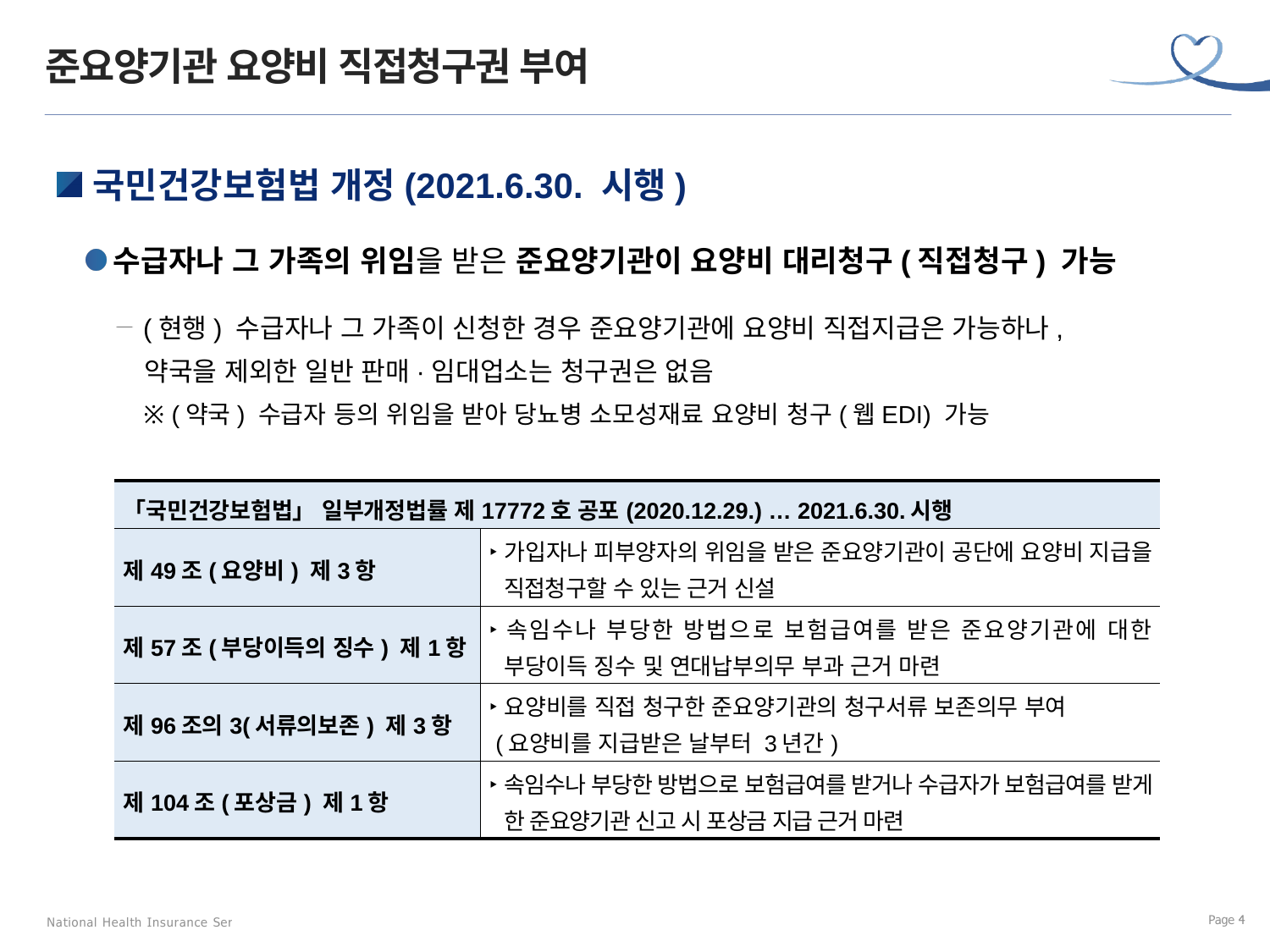

준요양기관 요양비 직접청구권 부여
국민건강보험법 개정(2021.6.30. 시행)
수급자나 그 가족의 위임을 받은 준요양기관이 요양비 대리청구(직접청구) 가능

 (현행) 수급자나 그 가족이 신청한 경우 준요양기관에 요양비 직접지급은 가능하나,
   약국을 제외한 일반 판매·임대업소는 청구권은 없음
    ※ (약국) 수급자 등의 위임을 받아 당뇨병 소모성재료 요양비 청구(웹EDI) 가능

| 「국민건강보험법」 일부개정법률 제17772호 공포(2020.12.29.) … 2021.6.30.시행 |  |
| --- | --- |
| 제49조(요양비) 제3항 | ‣가입자나 피부양자의 위임을 받은 준요양기관이 공단에 요양비 지급을 직접청구할 수 있는 근거 신설 |
| 제57조(부당이득의 징수) 제1항 | ‣속임수나 부당한 방법으로 보험급여를 받은 준요양기관에 대한 부당이득 징수 및 연대납부의무 부과 근거 마련 |
| 제96조의3(서류의보존) 제3항 | ‣요양비를 직접 청구한 준요양기관의 청구서류 보존의무 부여 (요양비를 지급받은 날부터 3년간) |
| 제104조(포상금) 제1항 | ‣속임수나 부당한 방법으로 보험급여를 받거나 수급자가 보험급여를 받게 한 준요양기관 신고 시 포상금 지급 근거 마련 |